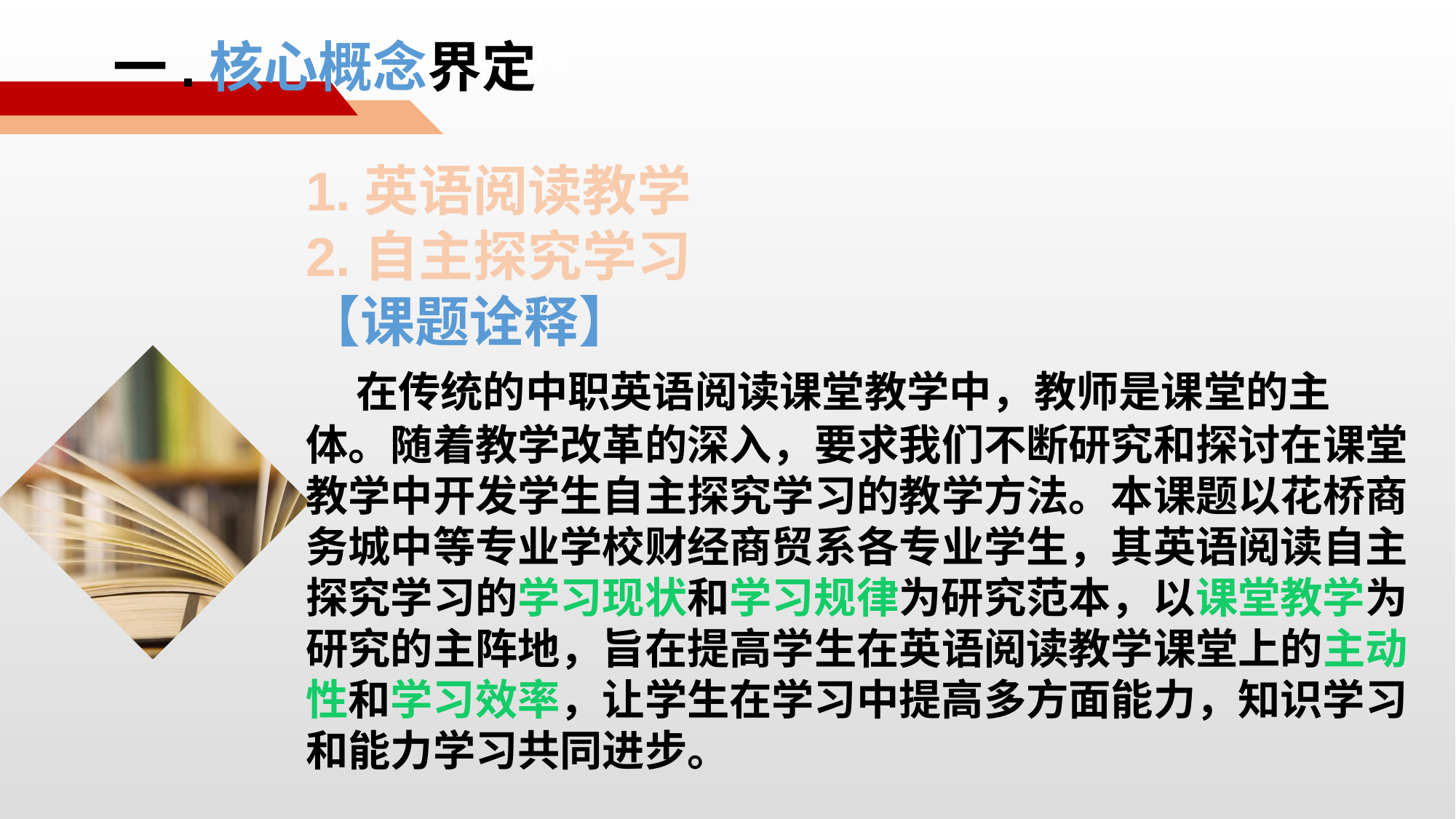

一.核心概念界定

课题研究研究课题

1.英语阅读教学
2.自主探究学习
【课题诠释】
   在传统的中职英语阅读课堂教学中，教师是课堂的主
体。随着教学改革的深入，要求我们不断研究和探讨在课堂教学中开发学生自主探究学习的教学方法。本课题以花桥商务城中等专业学校财经商贸系各专业学生，其英语阅读自主探究学习的学习现状和学习规律为研究范本，以课堂教学为研究的主阵地，旨在提高学生在英语阅读教学课堂上的主动性和学习效率，让学生在学习中提高多方面能力，知识学习和能力学习共同进步。